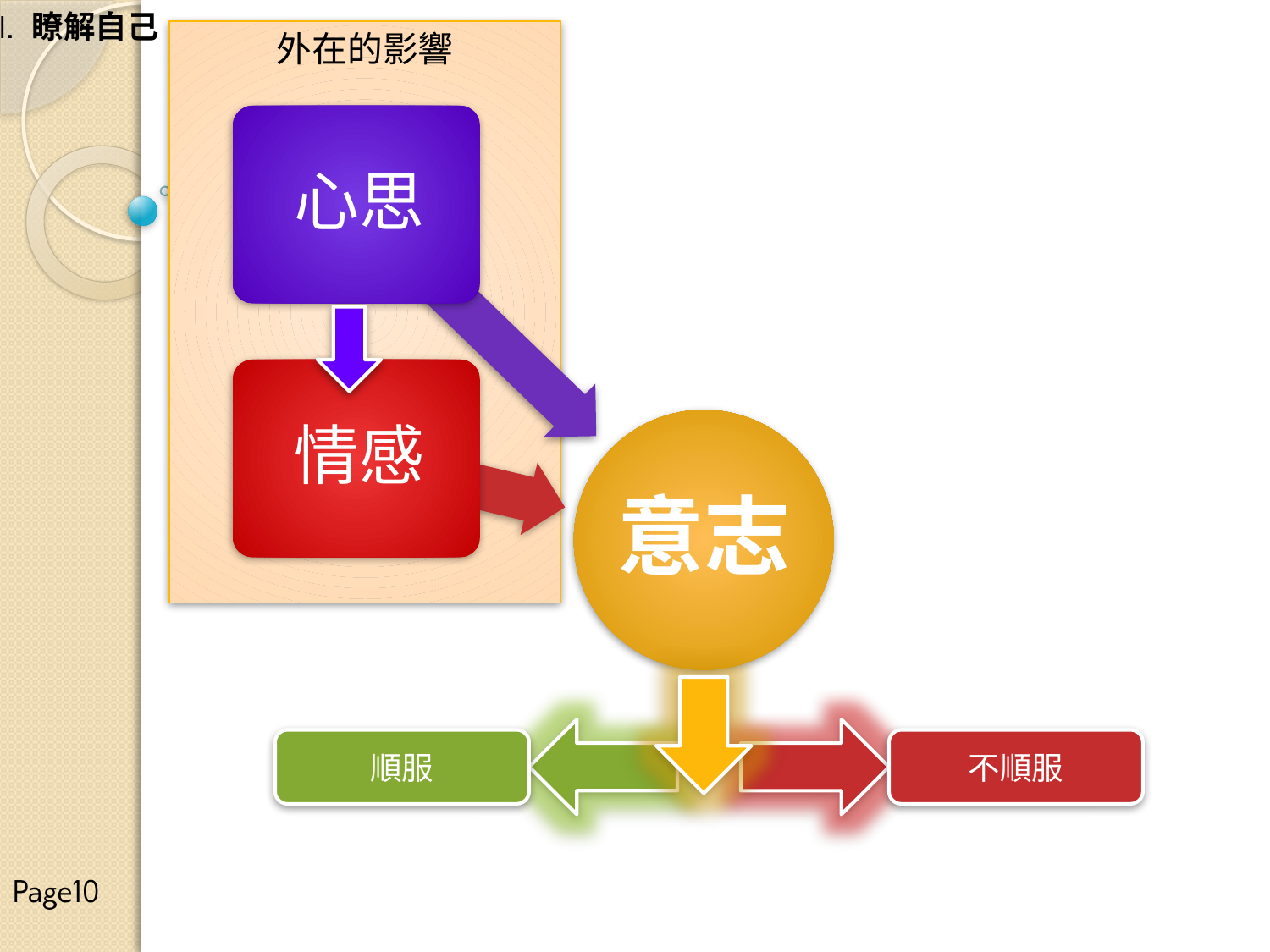

I. 瞭解自己
外在的影響

意志
情感
心思
Sinful Natures
Sinful Habits

順服
不順服
Page10